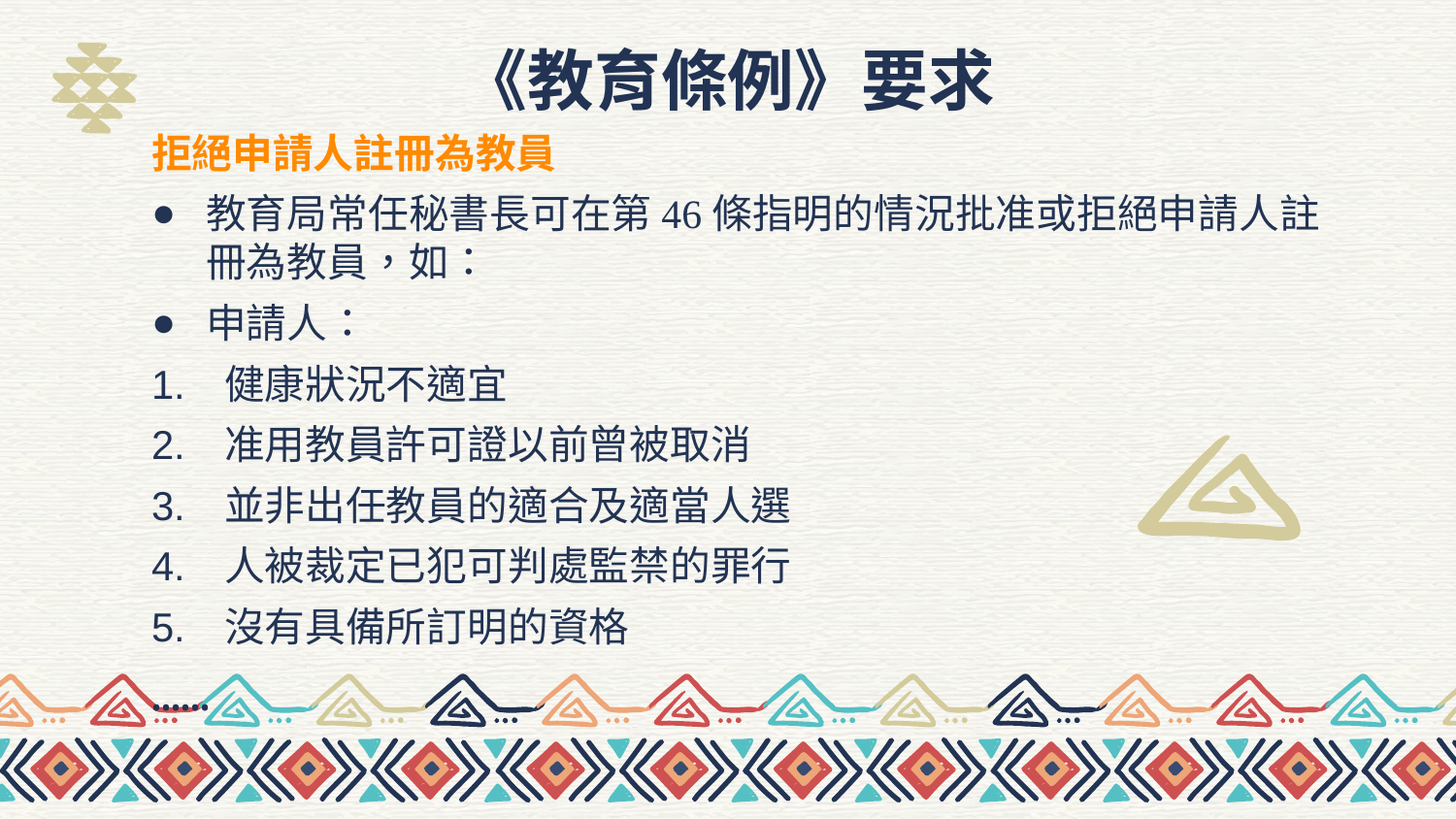

# 《教育條例》要求
拒絕申請人註冊為教員
教育局常任秘書長可在第46條指明的情況批准或拒絕申請人註冊為教員，如：
申請人：
健康狀況不適宜
准用教員許可證以前曾被取消
並非出任教員的適合及適當人選
人被裁定已犯可判處監禁的罪行
沒有具備所訂明的資格
……